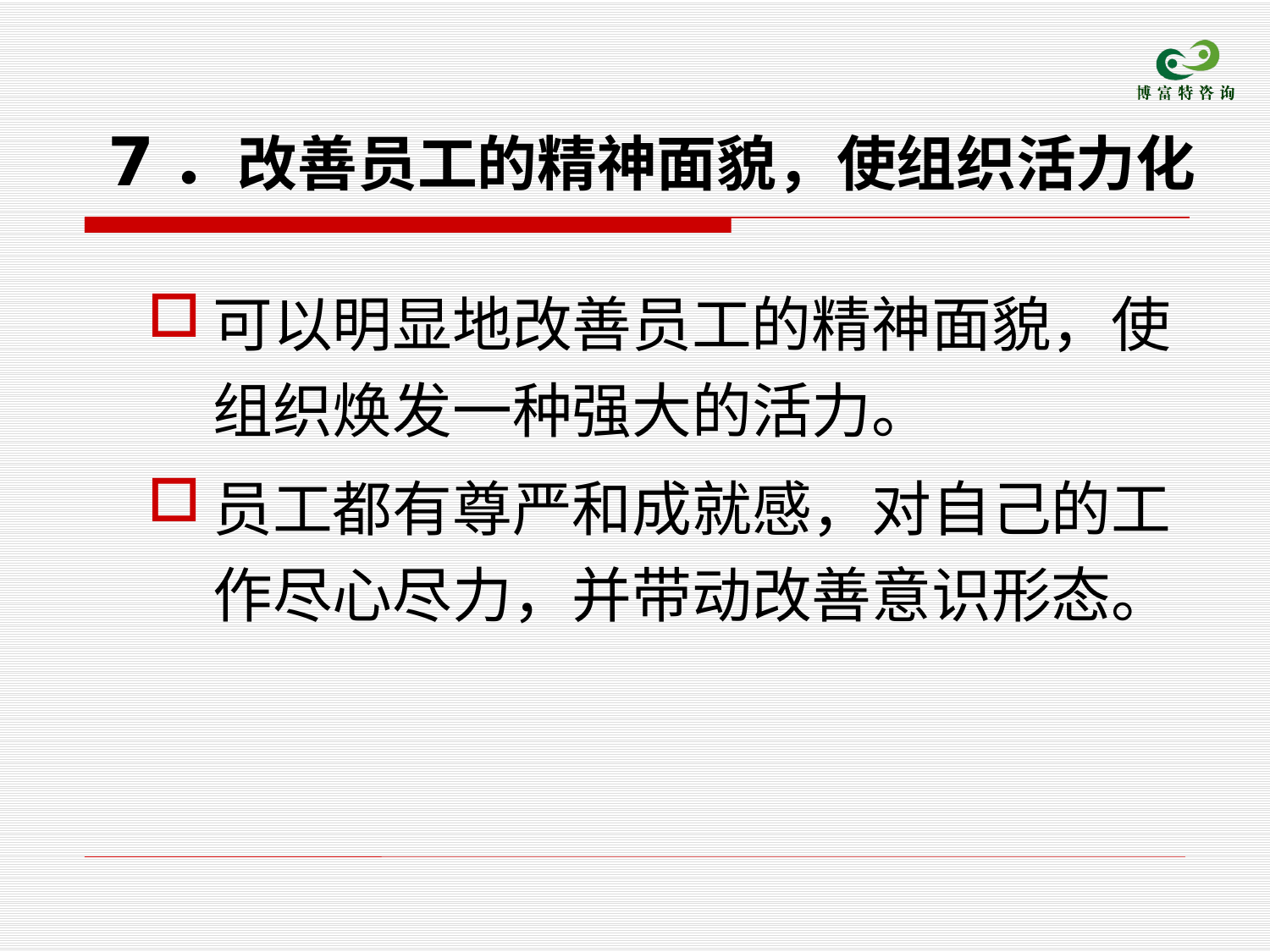

# 7．改善员工的精神面貌，使组织活力化
可以明显地改善员工的精神面貌，使组织焕发一种强大的活力。
员工都有尊严和成就感，对自己的工作尽心尽力，并带动改善意识形态。
46